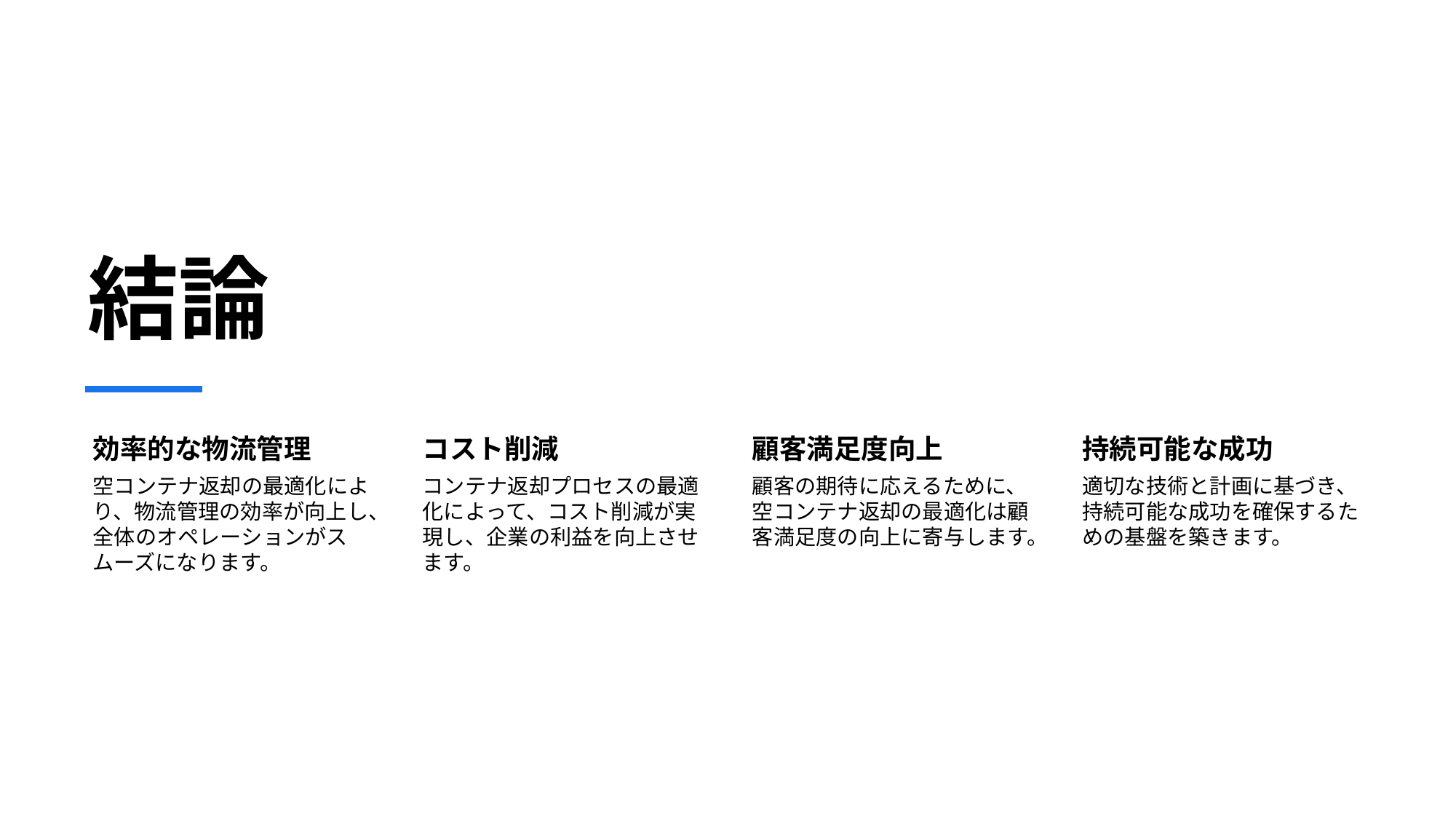

# 結論
効率的な物流管理
空コンテナ返却の最適化により、物流管理の効率が向上し、全体のオペレーションがスムーズになります。
コスト削減
コンテナ返却プロセスの最適化によって、コスト削減が実現し、企業の利益を向上させます。
顧客満足度向上
顧客の期待に応えるために、空コンテナ返却の最適化は顧客満足度の向上に寄与します。
持続可能な成功
適切な技術と計画に基づき、持続可能な成功を確保するための基盤を築きます。